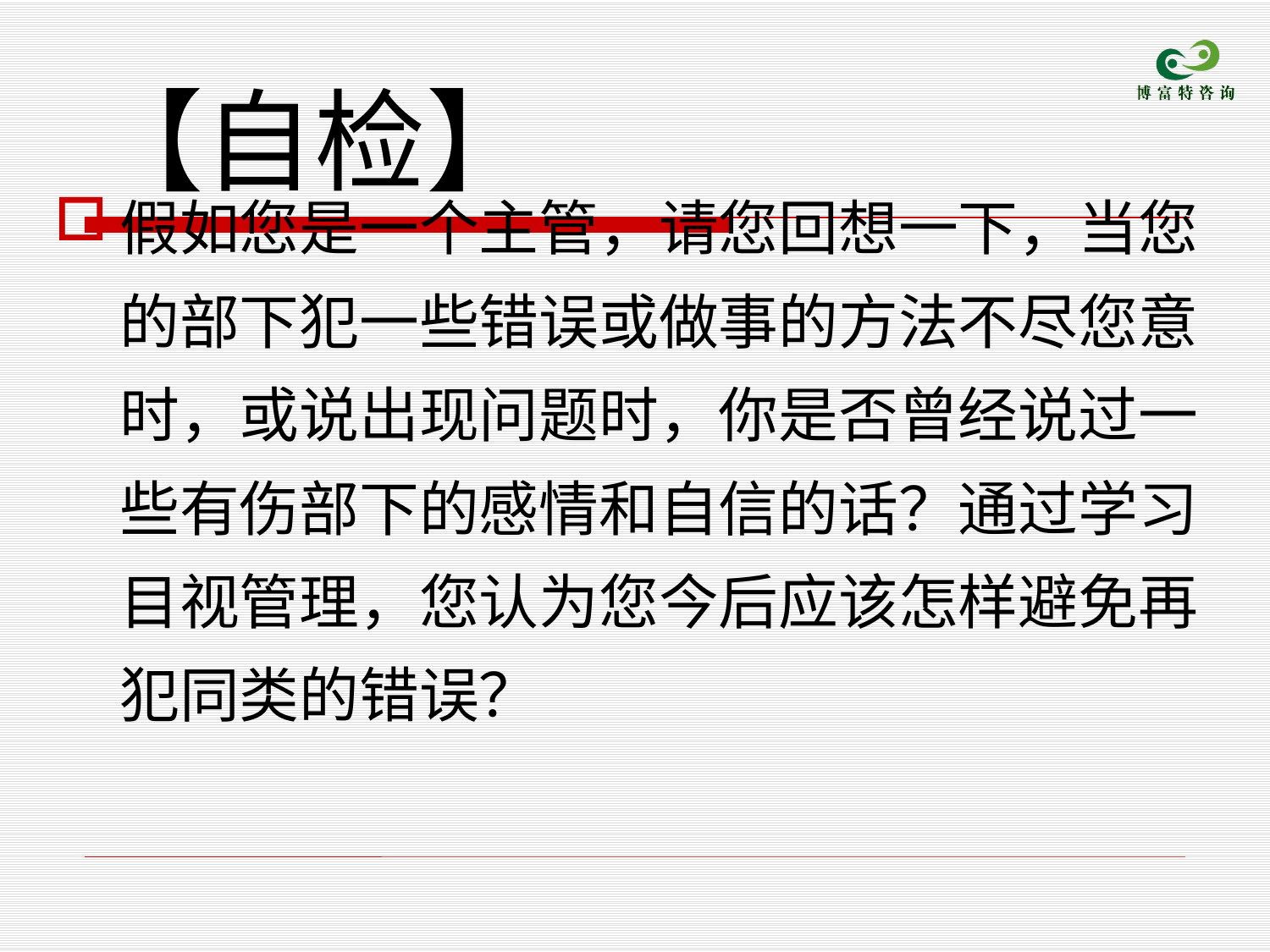

# 【自检】

假如您是一个主管，请您回想一下，当您的部下犯一些错误或做事的方法不尽您意时，或说出现问题时，你是否曾经说过一些有伤部下的感情和自信的话？通过学习目视管理，您认为您今后应该怎样避免再犯同类的错误？
518